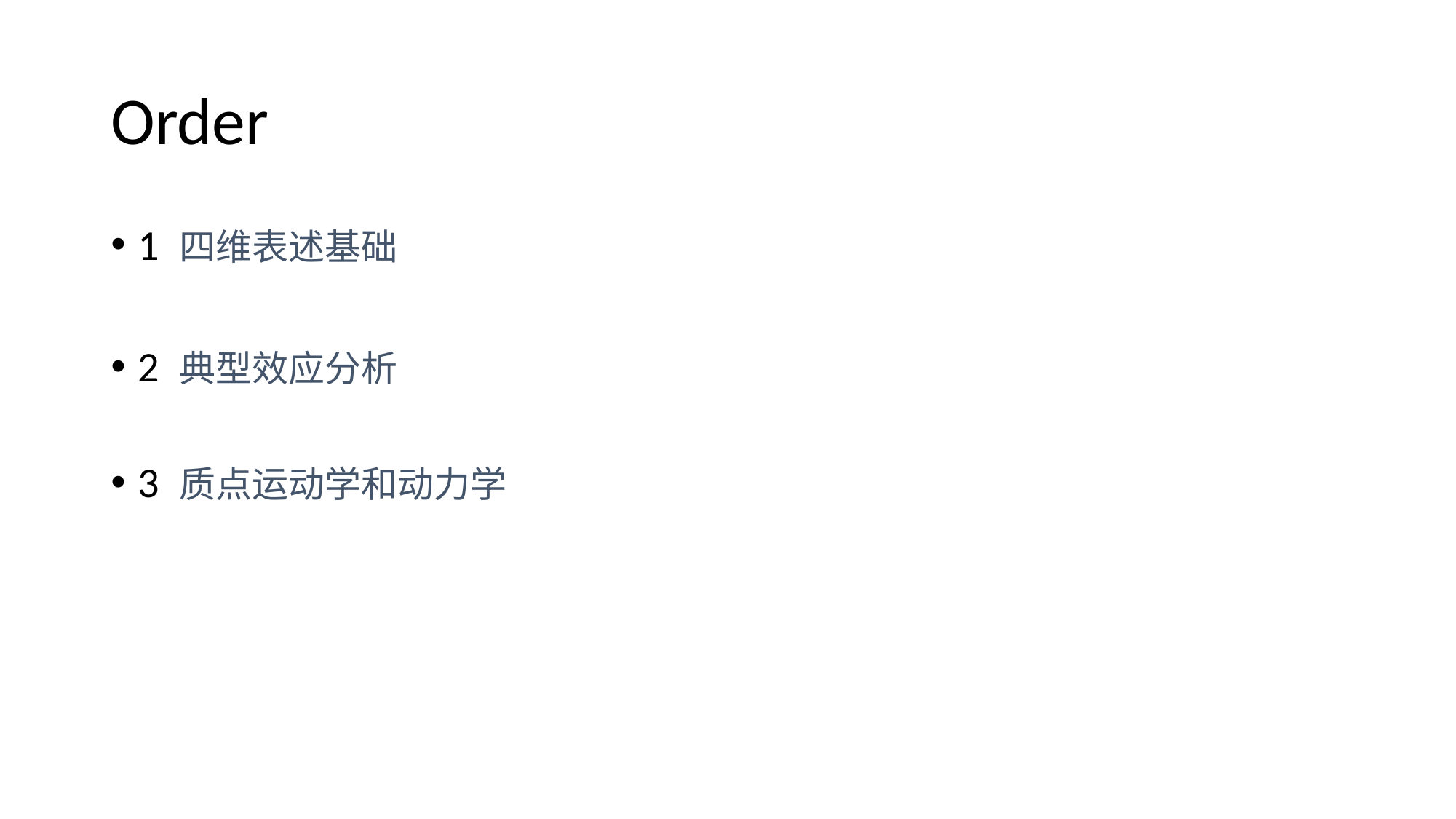

# Order
1 四维表述基础

2 典型效应分析

3 质点运动学和动力学